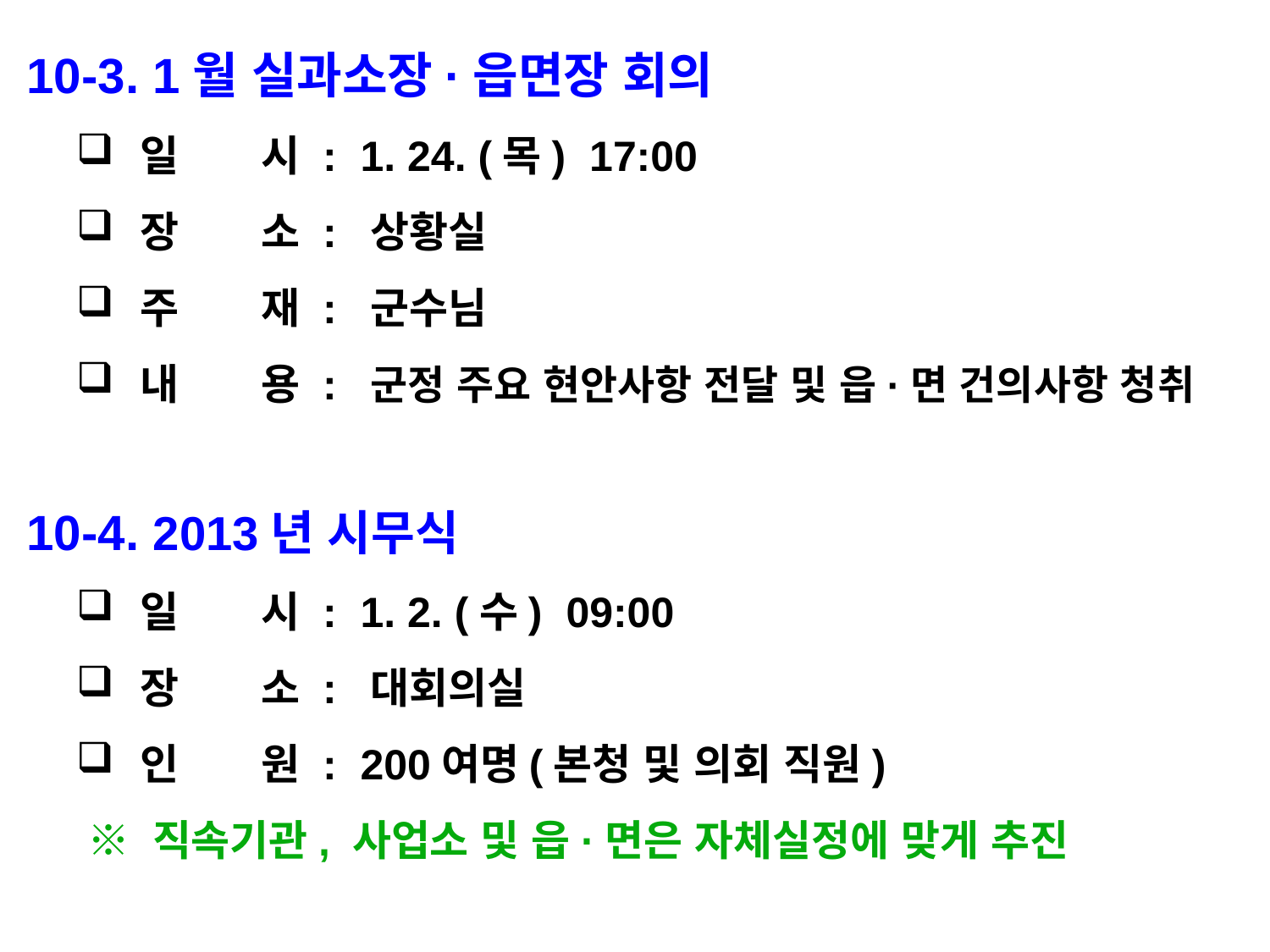

10-3. 1월 실과소장·읍면장 회의
일       시 :  1. 24. (목)  17:00
장       소 :  상황실
주       재 :  군수님
내       용 :  군정 주요 현안사항 전달 및 읍·면 건의사항 청취

 10-4. 2013년 시무식
일       시 :  1. 2. (수)  09:00
장       소 :  대회의실
인       원 :  200여명(본청 및 의회 직원)
 ※ 직속기관, 사업소 및 읍·면은 자체실정에 맞게 추진